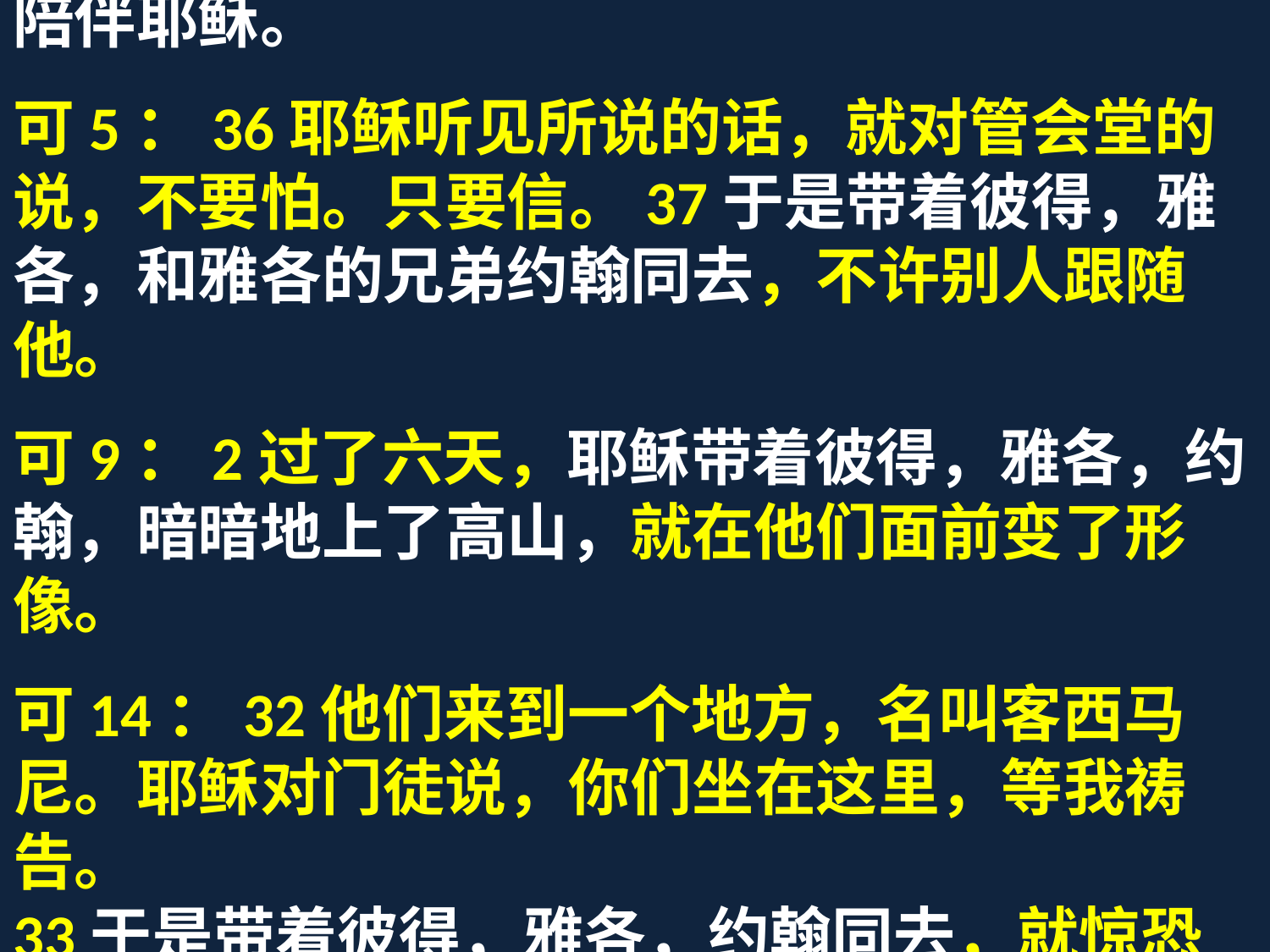

他与 彼得、雅各同被主拣选，常在关键时刻陪伴耶稣。

可5：36耶稣听见所说的话，就对管会堂的说，不要怕。只要信。37于是带着彼得，雅各，和雅各的兄弟约翰同去，不许别人跟随他。

可9：2过了六天，耶稣带着彼得，雅各，约翰，暗暗地上了高山，就在他们面前变了形像。

可14：32他们来到一个地方，名叫客西马尼。耶稣对门徒说，你们坐在这里，等我祷告。
33于是带着彼得，雅各，约翰同去，就惊恐起来，极其难过。